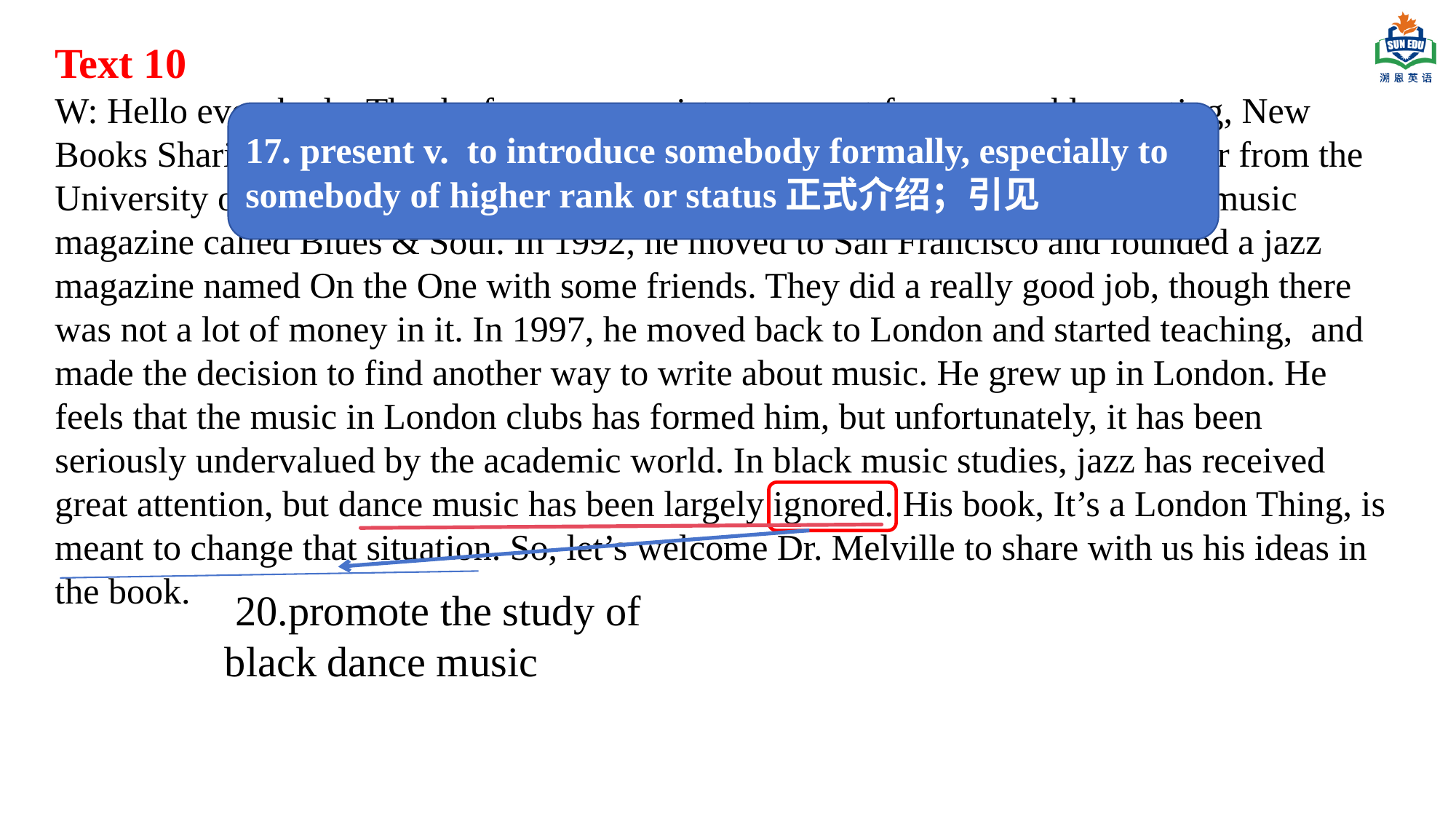

Text 10
W: Hello everybody. Thanks for your consistent support for our weekly meeting, New Books Sharing. Today, we’ve invited Dr. Caspar Melville, (18) (19) (20) lecturer from the University of London. Dr. Melville started out as a music journalist for a black music magazine called Blues & Soul. In 1992, he moved to San Francisco and founded a jazz magazine named On the One with some friends. They did a really good job, though there was not a lot of money in it. In 1997, he moved back to London and started teaching,  and made the decision to find another way to write about music. He grew up in London. He feels that the music in London clubs has formed him, but unfortunately, it has been seriously undervalued by the academic world. In black music studies, jazz has received great attention, but dance music has been largely ignored. His book, It’s a London Thing, is meant to change that situation. So, let’s welcome Dr. Melville to share with us his ideas in the book.
17. present v.  to introduce somebody formally, especially to somebody of higher rank or status正式介绍；引见

 20.promote the study of black dance music